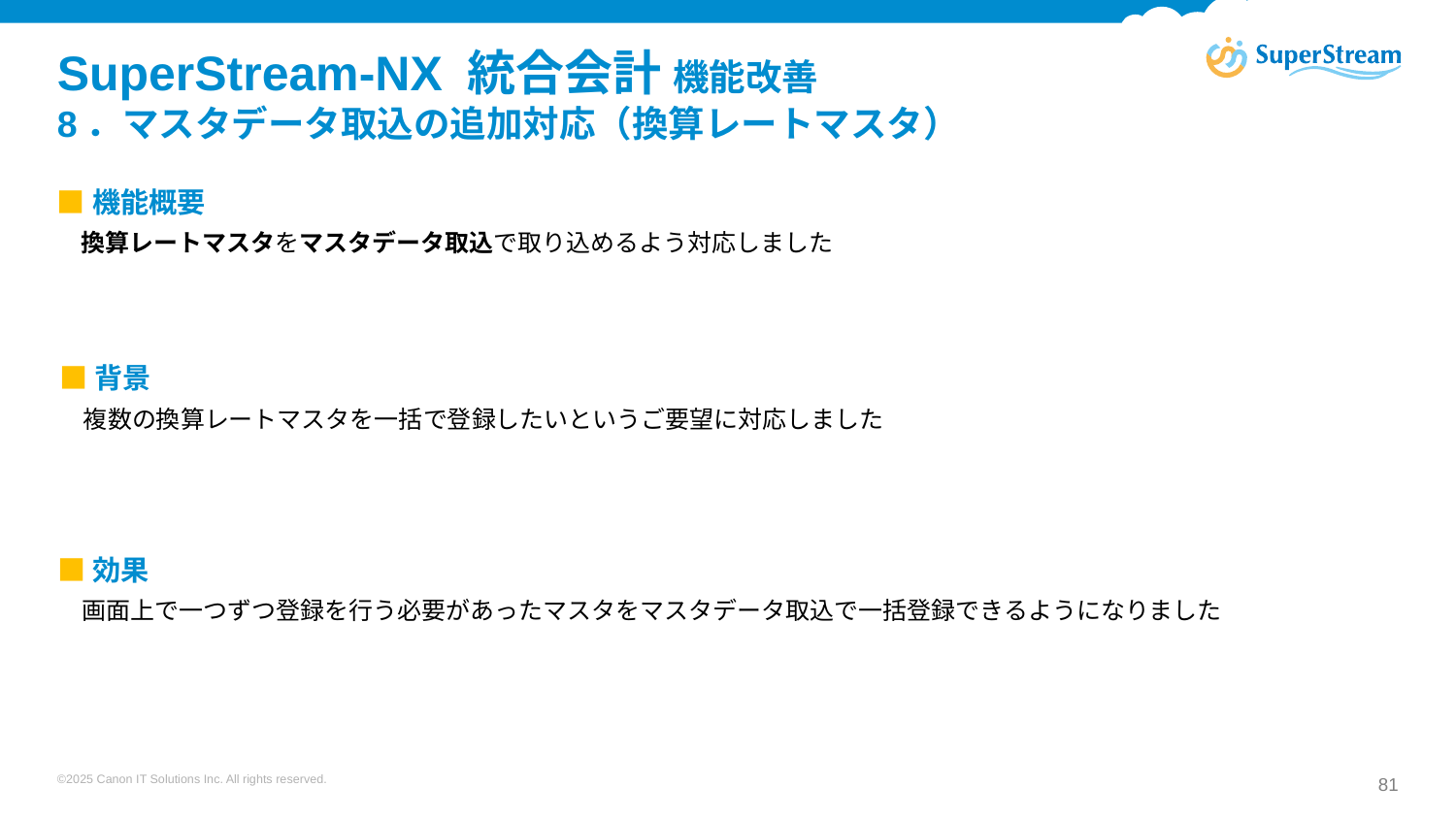

# SuperStream-NX 統合会計 機能改善　 8．マスタデータ取込の追加対応（換算レートマスタ）
■機能概要
　換算レートマスタをマスタデータ取込で取り込めるよう対応しました
■背景
　複数の換算レートマスタを一括で登録したいというご要望に対応しました
■効果
　画面上で一つずつ登録を行う必要があったマスタをマスタデータ取込で一括登録できるようになりました
©2025 Canon IT Solutions Inc. All rights reserved.
81